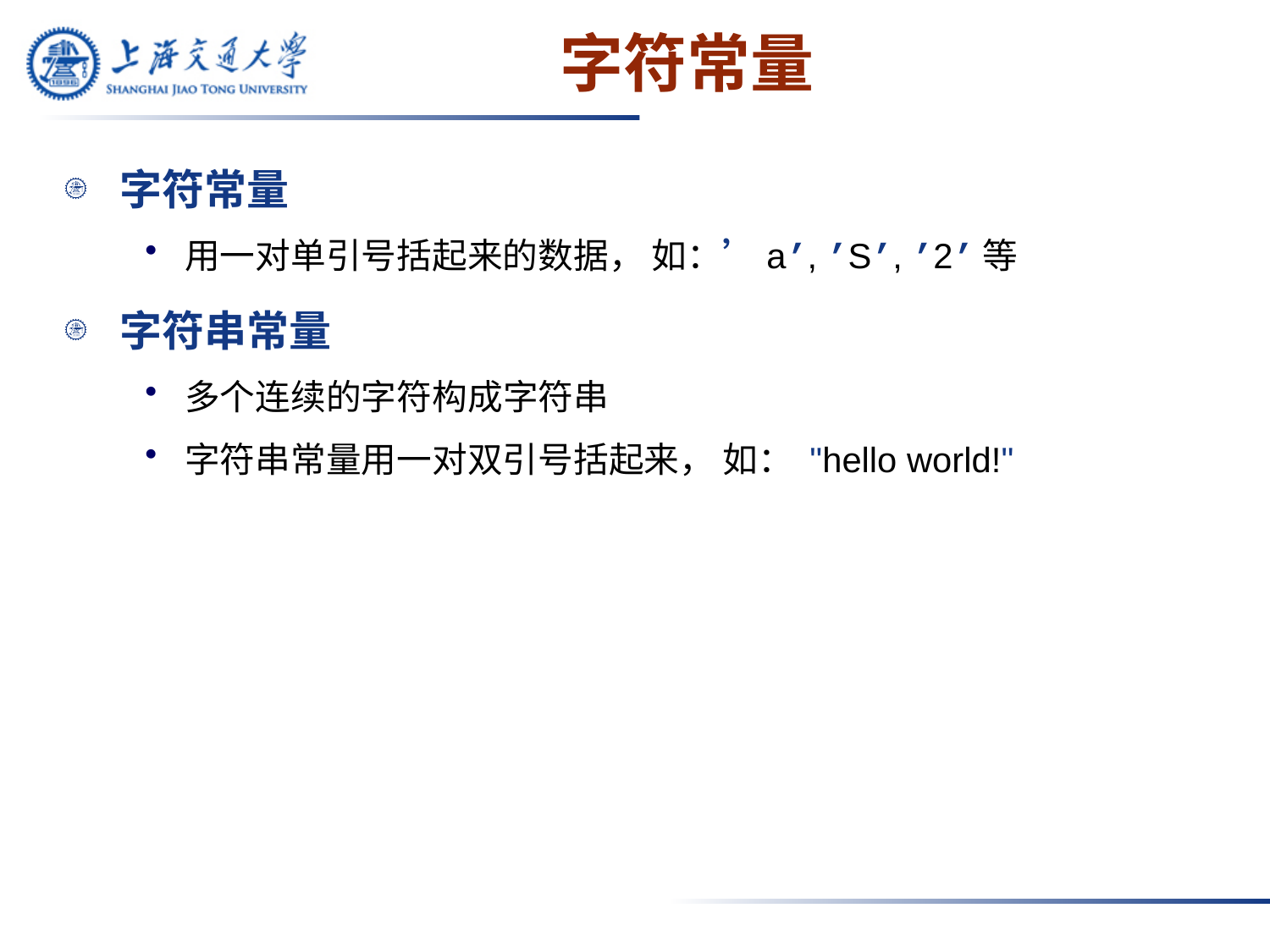

# 字符常量
字符常量
用一对单引号括起来的数据， 如：’a’, ’S’, ’2’等
字符串常量
多个连续的字符构成字符串
字符串常量用一对双引号括起来， 如： "hello world!"